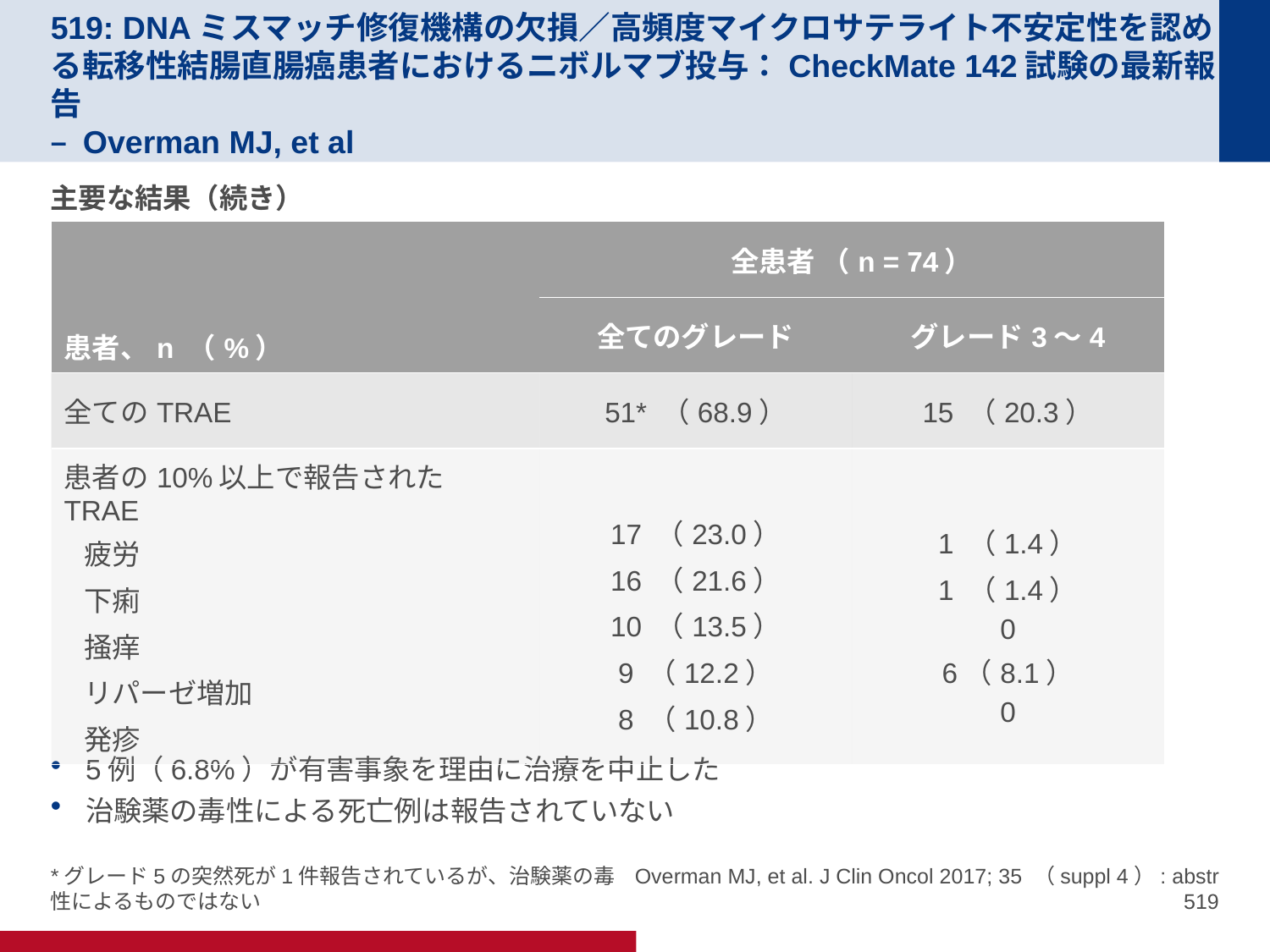

# 519: DNAミスマッチ修復機構の欠損／高頻度マイクロサテライト不安定性を認める転移性結腸直腸癌患者におけるニボルマブ投与：CheckMate 142試験の最新報告 – Overman MJ, et al
主要な結果（続き）

5例（6.8%）が有害事象を理由に治療を中止した
治験薬の毒性による死亡例は報告されていない
| 患者、n （%） | 全患者 （n = 74） |  |
| --- | --- | --- |
|  | 全てのグレード | グレード3～4 |
| 全てのTRAE | 51\* （68.9） | 15 （20.3） |
| 患者の10%以上で報告されたTRAE 疲労 下痢 掻痒 リパーゼ増加 発疹 | 17 （23.0） 16 （21.6） 10 （13.5） 9 （12.2） 8 （10.8） | 1 （1.4） 1 （1.4） 0 6（8.1） 0 |
*グレード5の突然死が1件報告されているが、治験薬の毒性によるものではない
Overman MJ, et al. J Clin Oncol 2017; 35 （suppl 4）: abstr 519